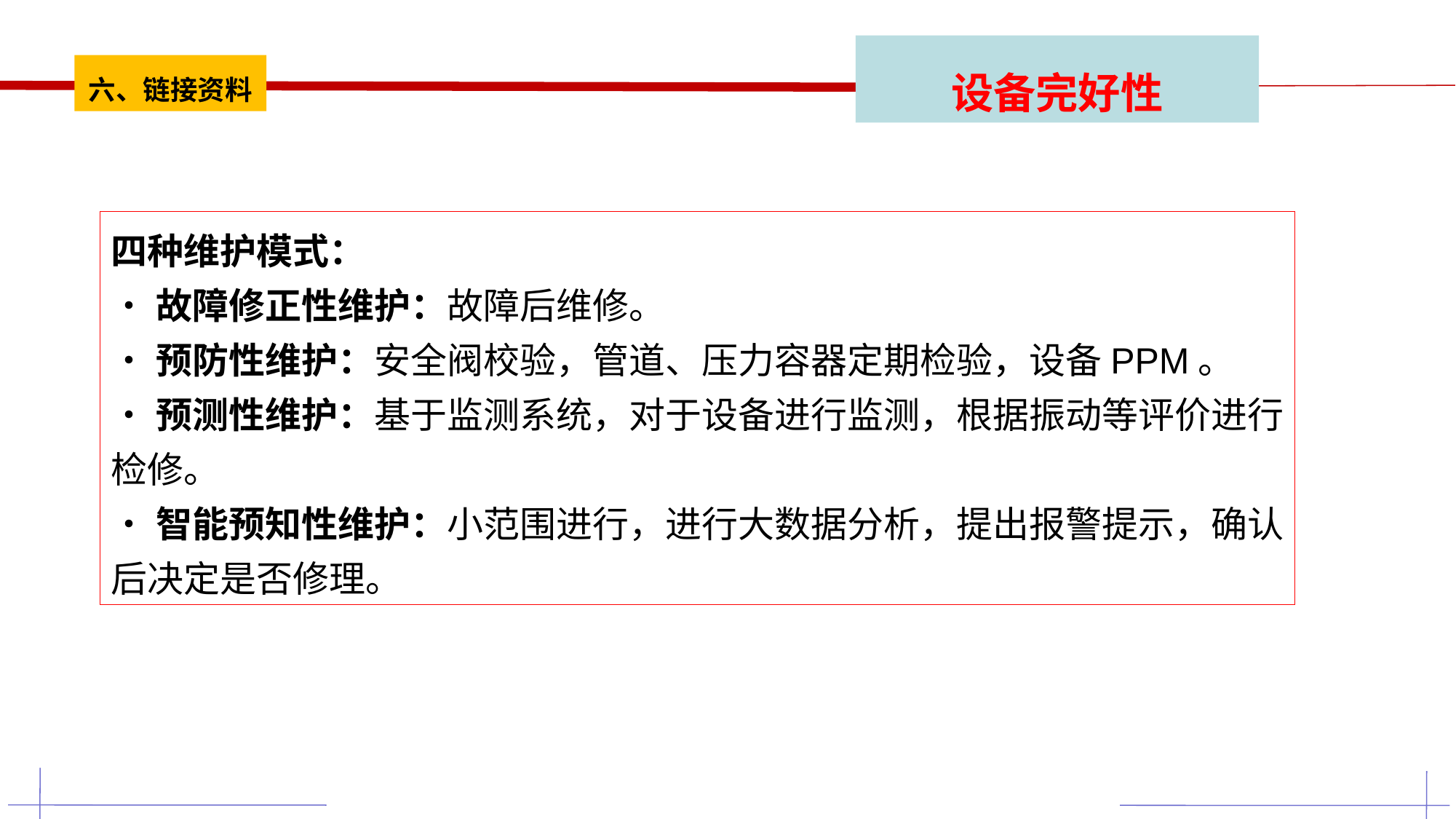

设备完好性
六、链接资料
四种维护模式：
•故障修正性维护：故障后维修。
•预防性维护：安全阀校验，管道、压力容器定期检验，设备PPM。
•预测性维护：基于监测系统，对于设备进行监测，根据振动等评价进行检修。
•智能预知性维护：小范围进行，进行大数据分析，提出报警提示，确认后决定是否修理。